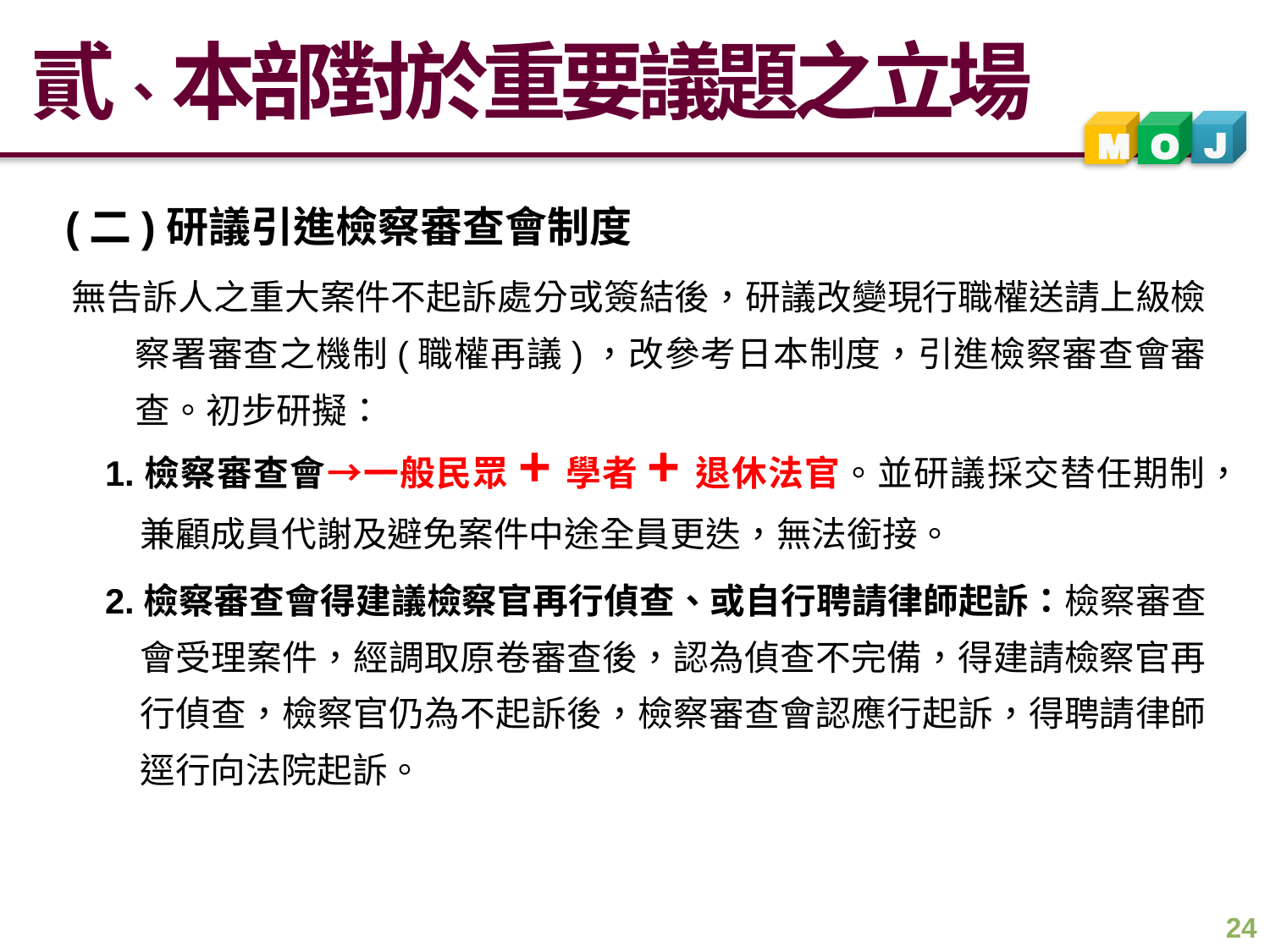

貳、本部對於重要議題之立場
J
M
O
(二)研議引進檢察審查會制度
無告訴人之重大案件不起訴處分或簽結後，研議改變現行職權送請上級檢察署審查之機制(職權再議)，改參考日本制度，引進檢察審查會審查。初步研擬：
1.檢察審查會→一般民眾+學者+退休法官。並研議採交替任期制，兼顧成員代謝及避免案件中途全員更迭，無法銜接。
2.檢察審查會得建議檢察官再行偵查、或自行聘請律師起訴：檢察審查會受理案件，經調取原卷審查後，認為偵查不完備，得建請檢察官再行偵查，檢察官仍為不起訴後，檢察審查會認應行起訴，得聘請律師逕行向法院起訴。
24